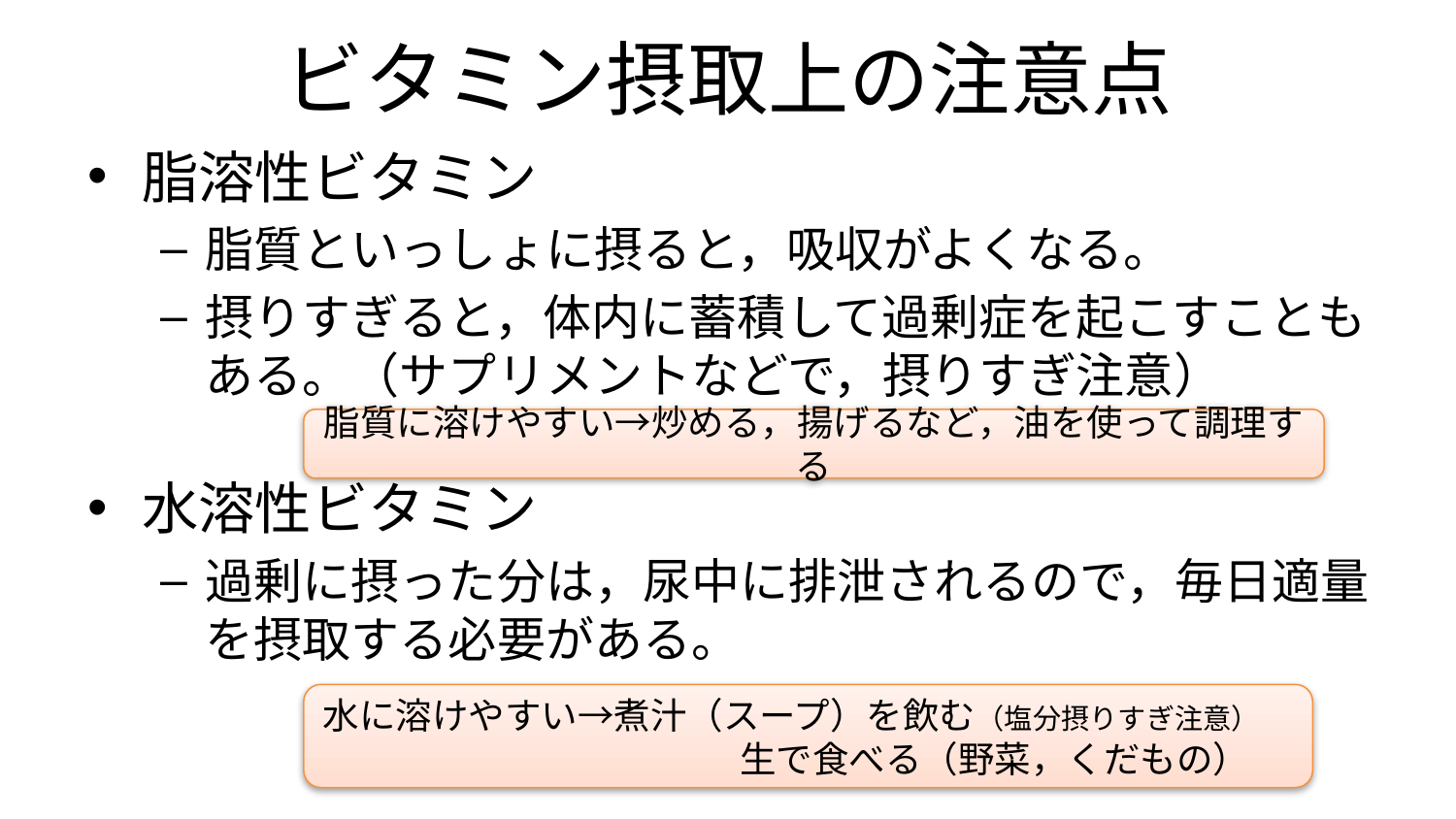

# ビタミン摂取上の注意点
脂溶性ビタミン
脂質といっしょに摂ると，吸収がよくなる。
摂りすぎると，体内に蓄積して過剰症を起こすこともある。（サプリメントなどで，摂りすぎ注意）
水溶性ビタミン
過剰に摂った分は，尿中に排泄されるので，毎日適量を摂取する必要がある。

脂質に溶けやすい→炒める，揚げるなど，油を使って調理する
水に溶けやすい→煮汁（スープ）を飲む（塩分摂りすぎ注意）
　　　　　　　　　　　  生で食べる（野菜，くだもの）